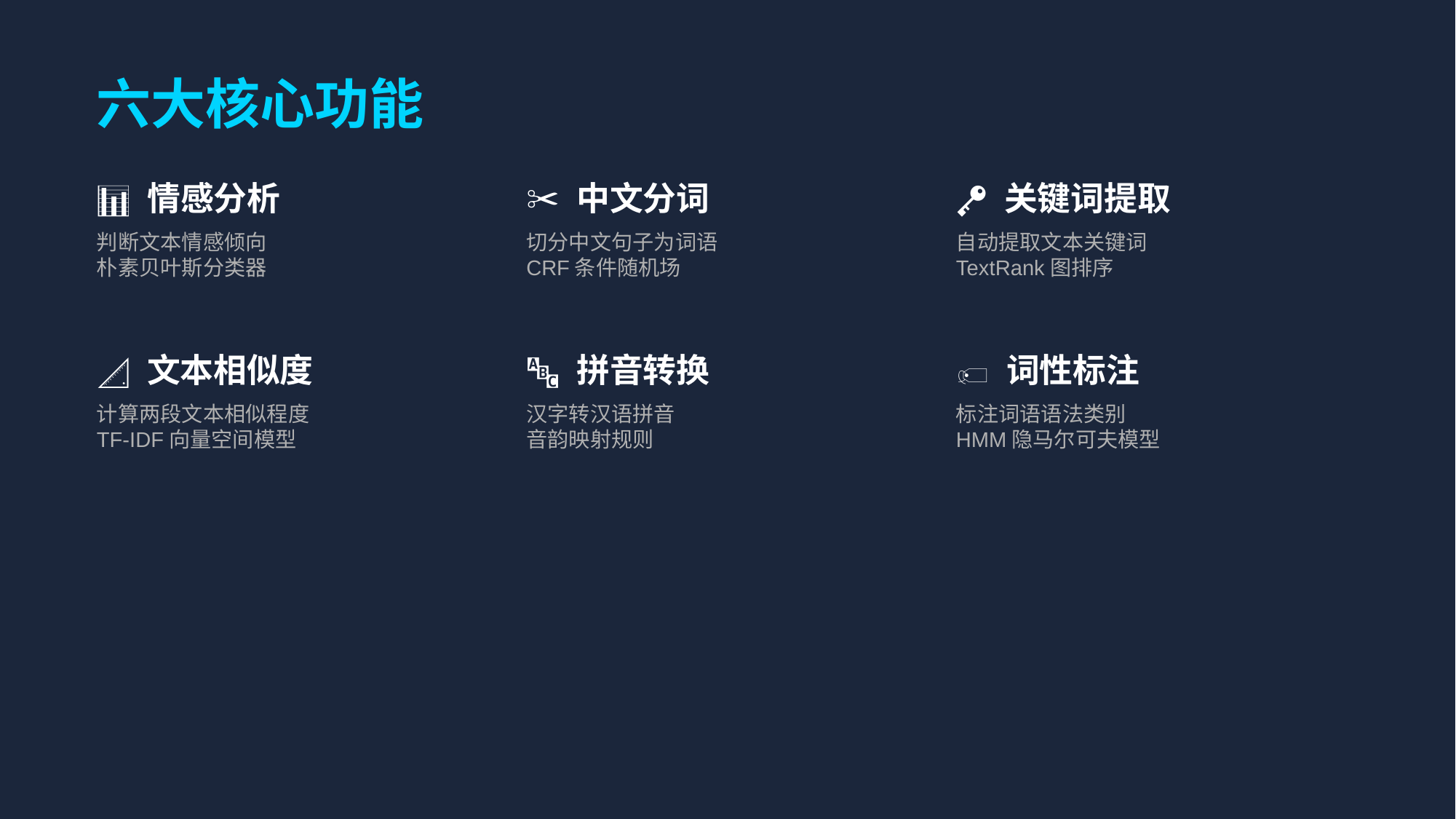

六大核心功能
📊 情感分析
✂️ 中文分词
🔑 关键词提取
判断文本情感倾向
朴素贝叶斯分类器
切分中文句子为词语
CRF条件随机场
自动提取文本关键词
TextRank图排序
📐 文本相似度
🔤 拼音转换
🏷️ 词性标注
计算两段文本相似程度
TF-IDF向量空间模型
汉字转汉语拼音
音韵映射规则
标注词语语法类别
HMM隐马尔可夫模型